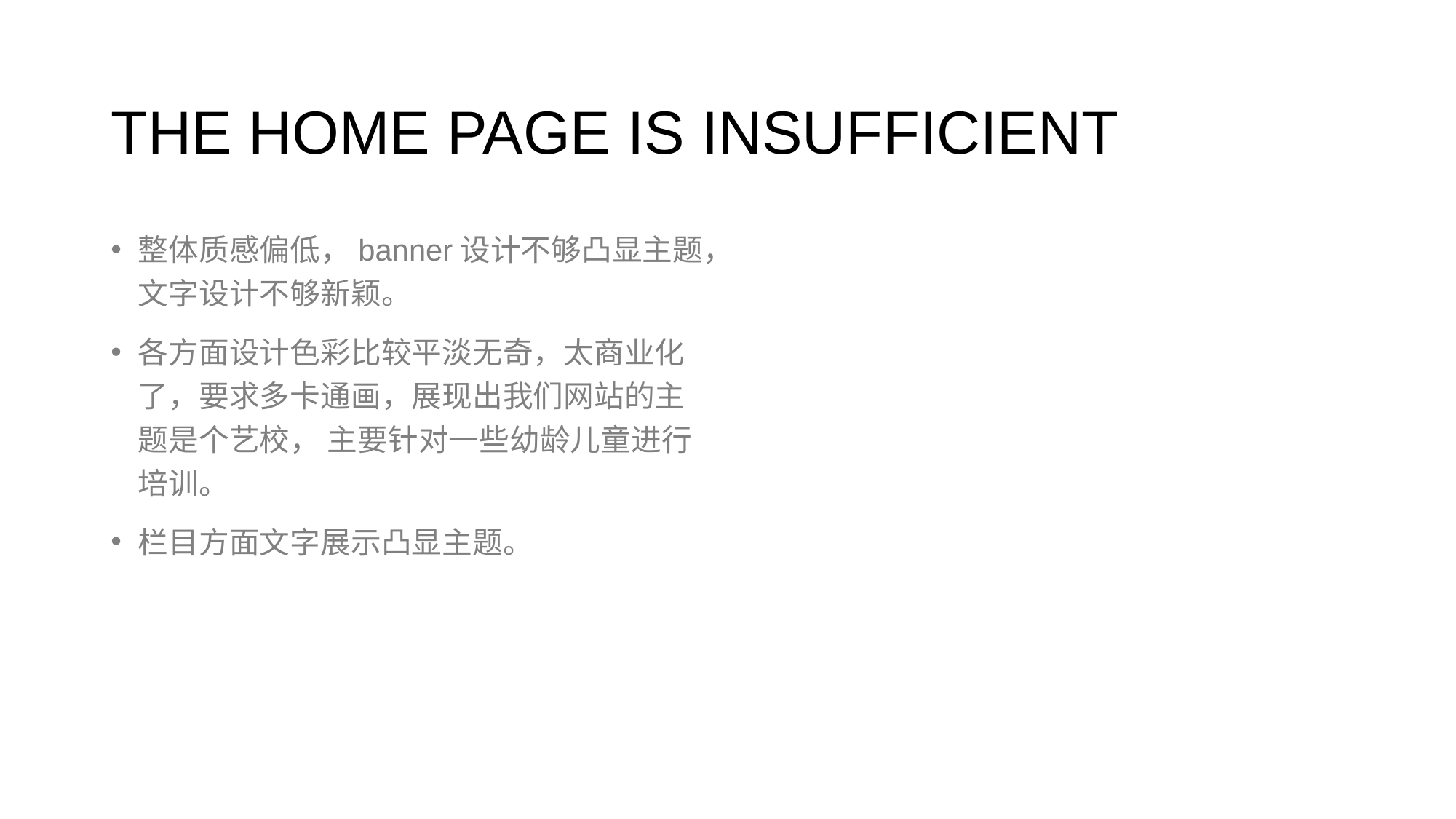

# THE HOME PAGE IS INSUFFICIENT
整体质感偏低，banner设计不够凸显主题，文字设计不够新颖。
各方面设计色彩比较平淡无奇，太商业化了，要求多卡通画，展现出我们网站的主题是个艺校， 主要针对一些幼龄儿童进行培训。
栏目方面文字展示凸显主题。